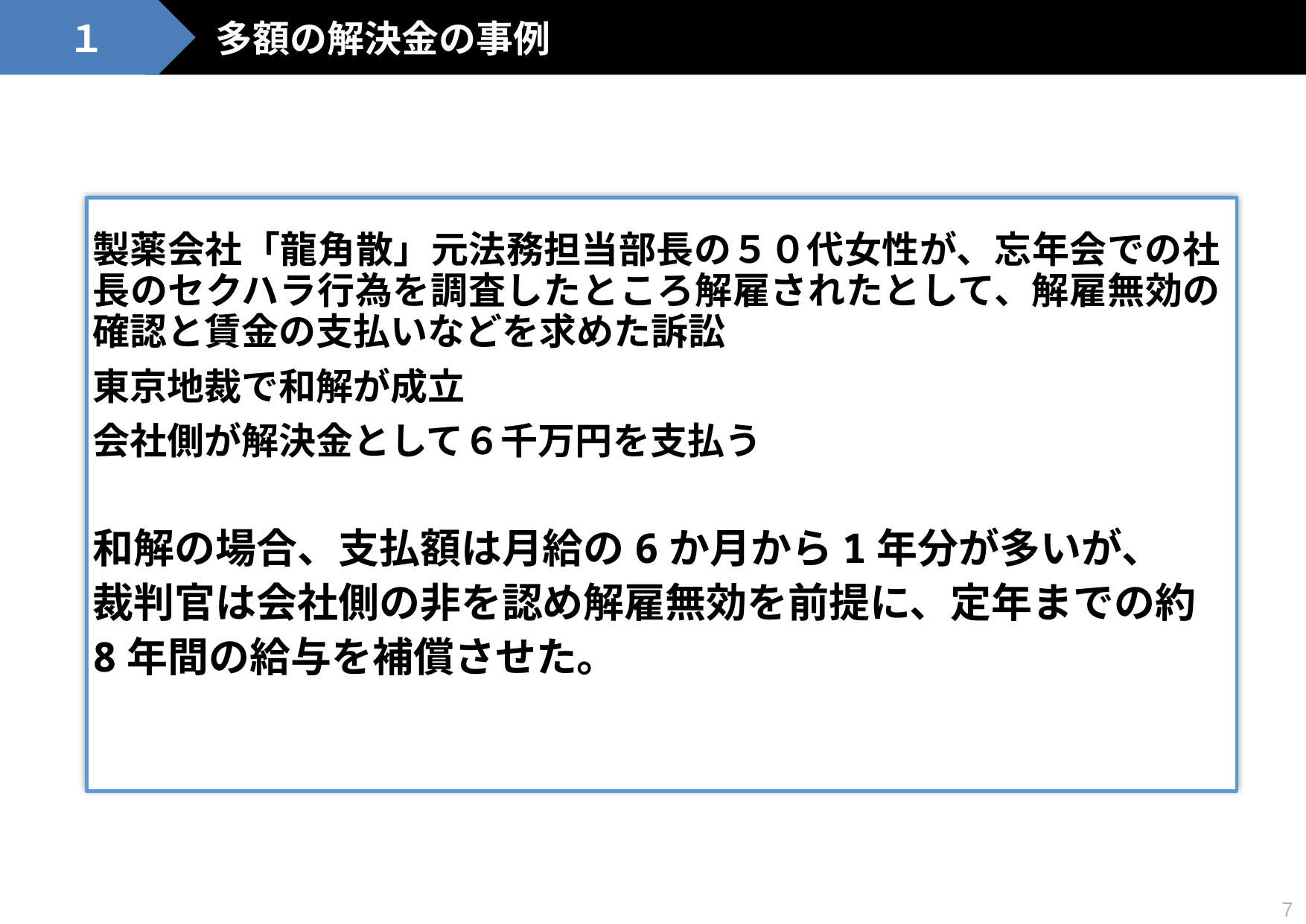

多額の解決金の事例
１

製薬会社「龍角散」元法務担当部長の５０代女性が、忘年会での社長のセクハラ行為を調査したところ解雇されたとして、解雇無効の確認と賃金の支払いなどを求めた訴訟
東京地裁で和解が成立
会社側が解決金として６千万円を支払う

和解の場合、支払額は月給の6か月から1年分が多いが、
裁判官は会社側の非を認め解雇無効を前提に、定年までの約
8年間の給与を補償させた。
7